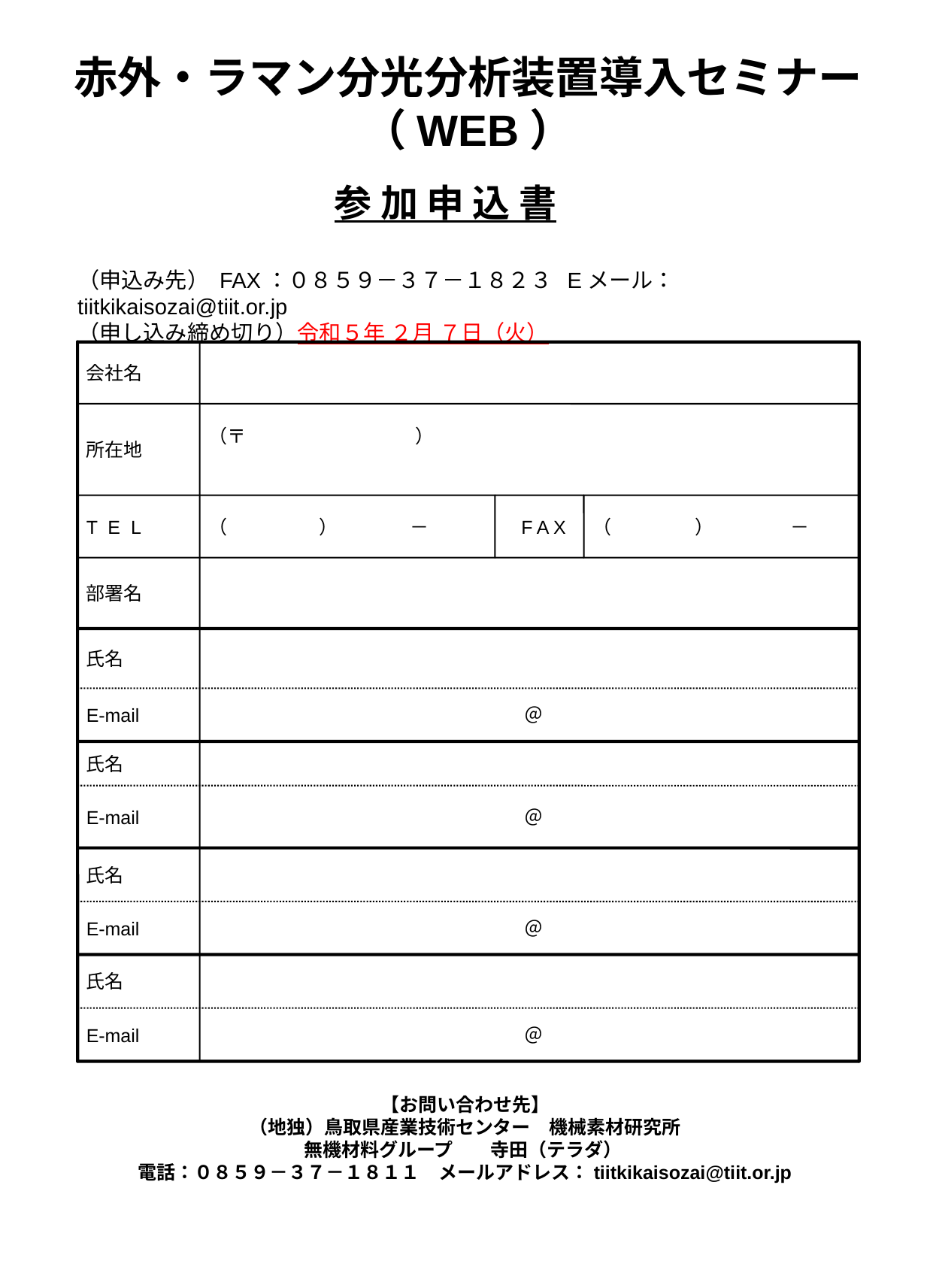

赤外・ラマン分光分析装置導入セミナー（WEB）
参 加 申 込 書
（申込み先） FAX：０８５９－３７－１８２３  Eメール：tiitkikaisozai@tiit.or.jp
（申し込み締め切り）令和５年 ２月 ７日（火）
会社名

所在地

（〒　　　　　　　　　）

T  E  L

（　　　　    ）　　　    －
F A X

（　　　  　）　　　     －

部署名

氏名

E-mail

＠
氏名

E-mail

＠
氏名

E-mail

＠
氏名

E-mail

＠

【お問い合わせ先】
（地独）鳥取県産業技術センター　機械素材研究所
無機材料グループ　　寺田（テラダ）
電話：０８５９－３７－１８１１　メールアドレス：tiitkikaisozai@tiit.or.jp